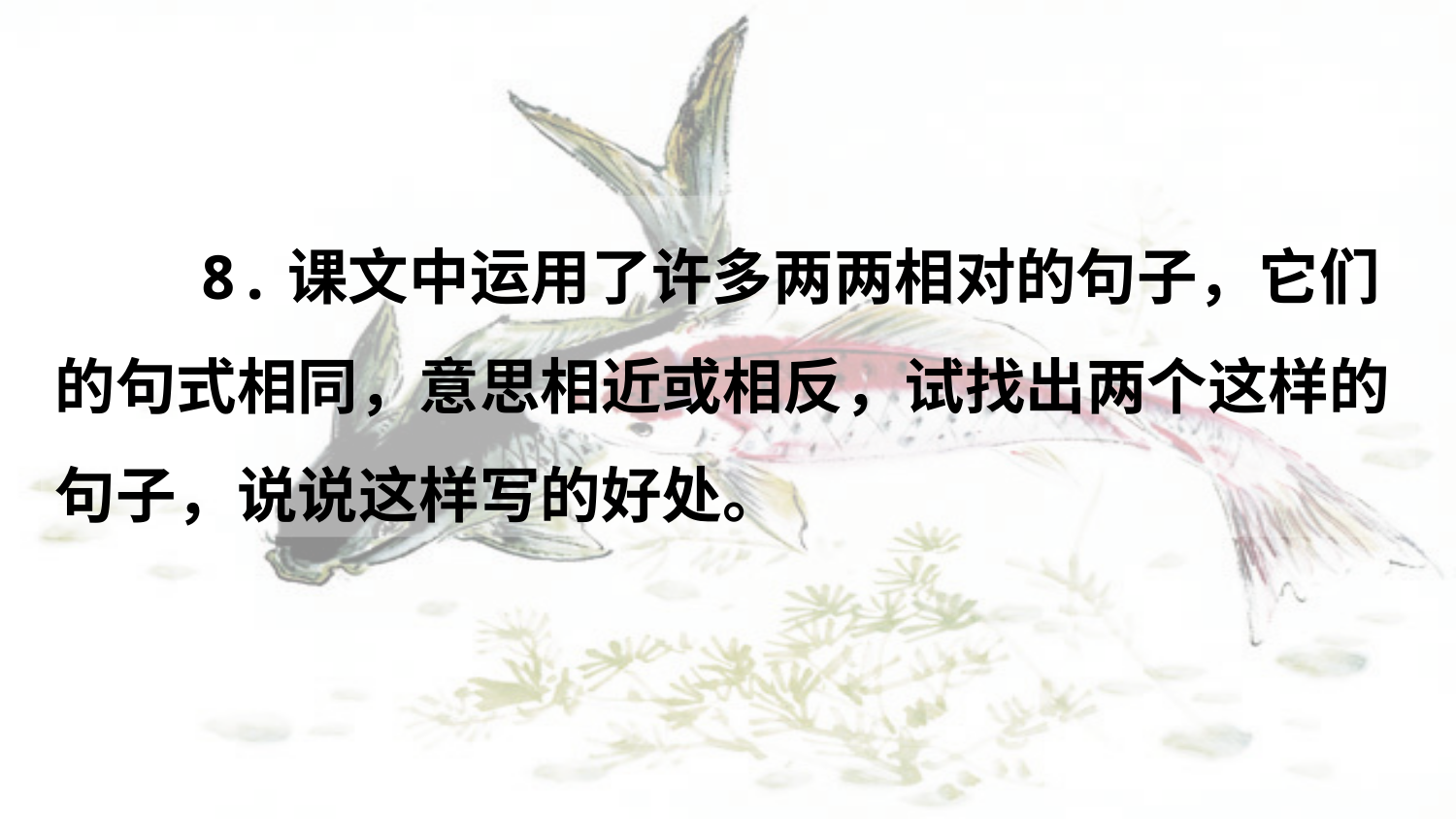

8.课文中运用了许多两两相对的句子，它们的句式相同，意思相近或相反，试找出两个这样的句子，说说这样写的好处。